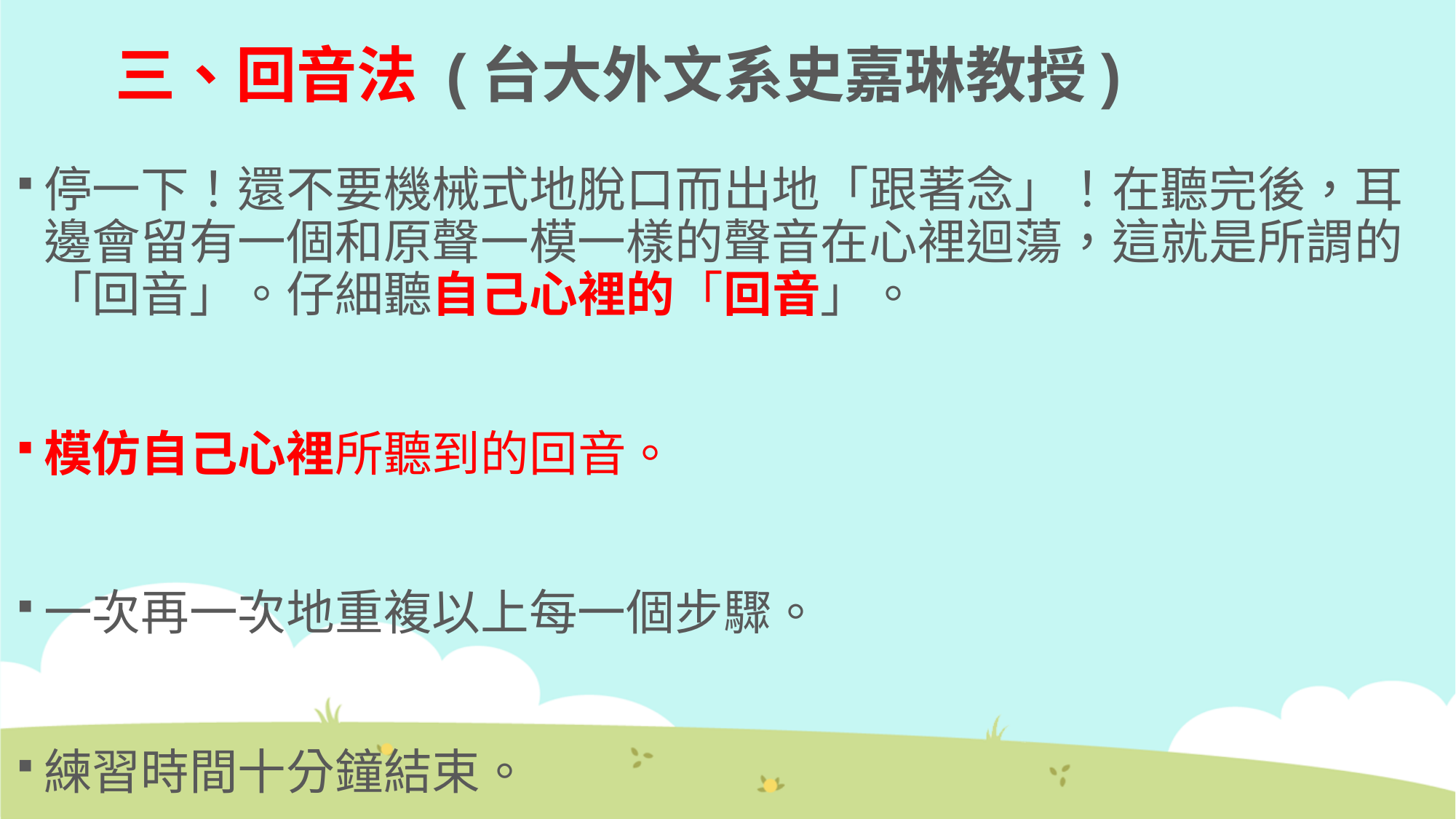

停一下！還不要機械式地脫口而出地「跟著念」！在聽完後，耳邊會留有一個和原聲一模一樣的聲音在心裡迴蕩，這就是所謂的「回音」。仔細聽自己心裡的「回音」。

模仿自己心裡所聽到的回音。

一次再一次地重複以上每一個步驟。

練習時間十分鐘結束。

三、回音法 (台大外文系史嘉琳教授)